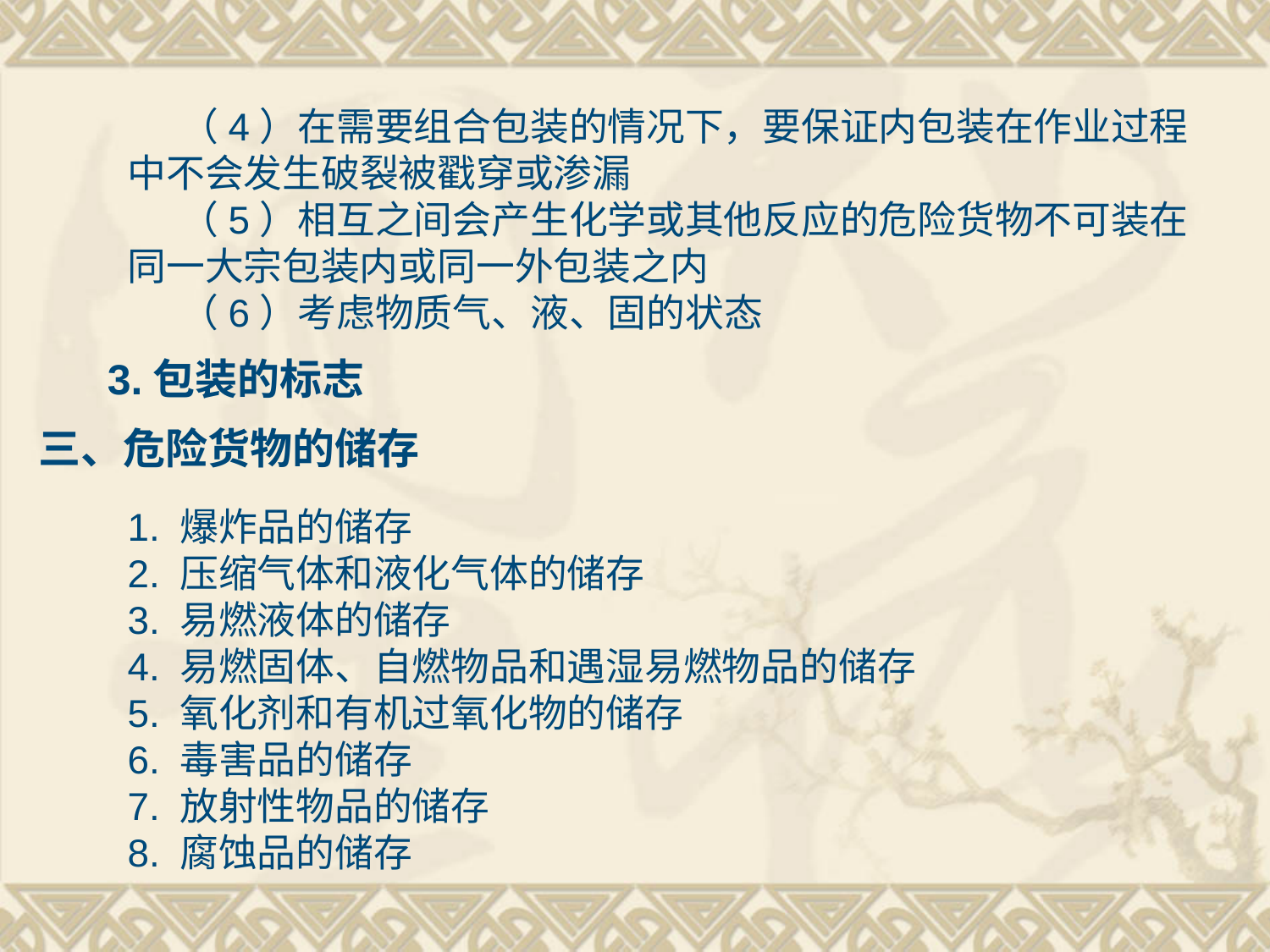

（4）在需要组合包装的情况下，要保证内包装在作业过程中不会发生破裂被戳穿或渗漏
     （5）相互之间会产生化学或其他反应的危险货物不可装在同一大宗包装内或同一外包装之内
     （6）考虑物质气、液、固的状态
3.包装的标志
三、危险货物的储存
1. 爆炸品的储存
2. 压缩气体和液化气体的储存
3. 易燃液体的储存
4. 易燃固体、自燃物品和遇湿易燃物品的储存
5. 氧化剂和有机过氧化物的储存
6. 毒害品的储存
7. 放射性物品的储存
8. 腐蚀品的储存